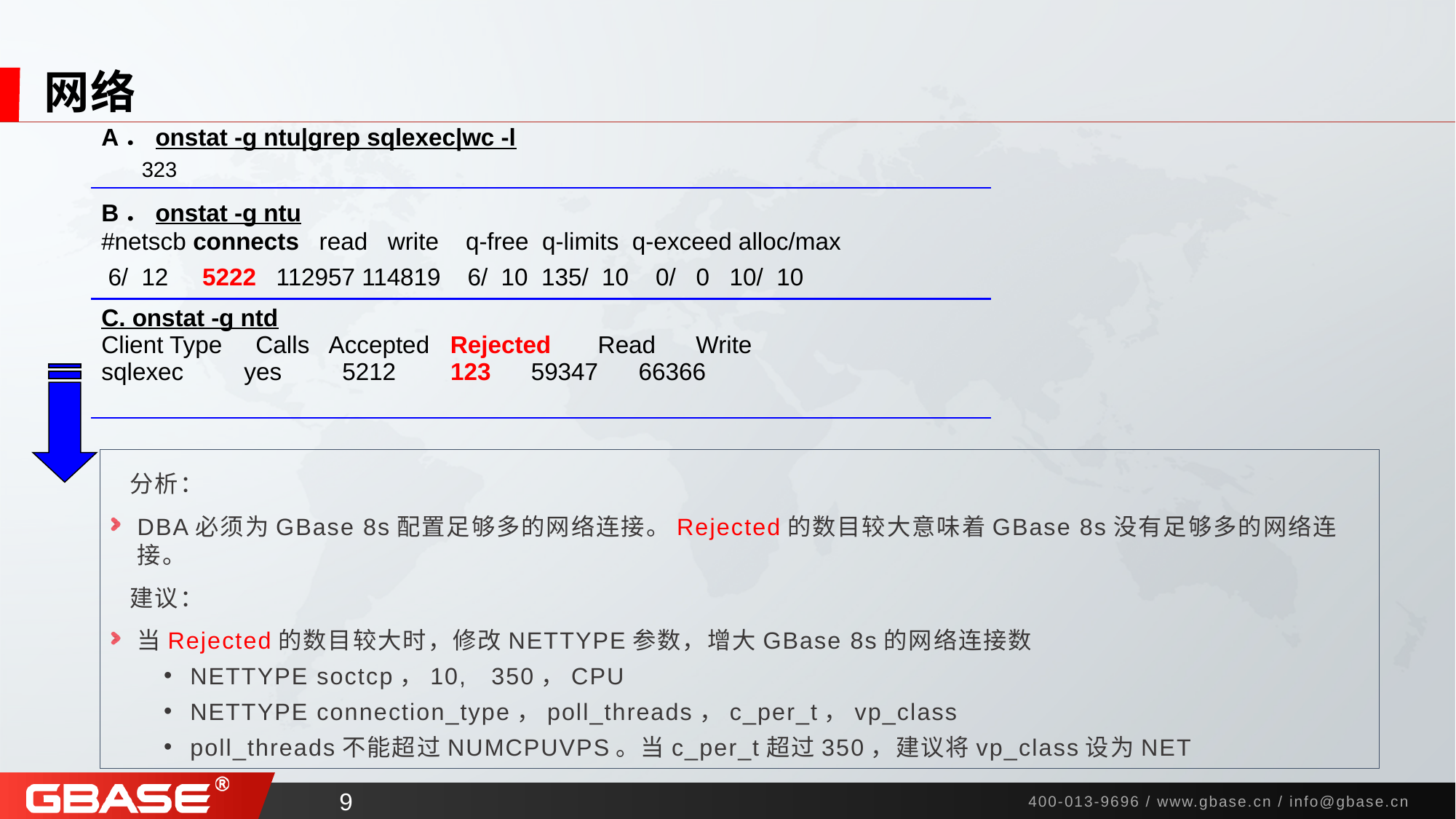

# 网络
| A．onstat -g ntu|grep sqlexec|wc -l 323 |
| --- |
| B．onstat -g ntu #netscb connects read write q-free q-limits q-exceed alloc/max 6/ 12 5222 112957 114819 6/ 10 135/ 10 0/ 0 10/ 10 |
| C. onstat -g ntd Client Type Calls Accepted Rejected Read Write sqlexec yes 5212 123 59347 66366 |

  分析：
DBA必须为GBase 8s配置足够多的网络连接。Rejected的数目较大意味着GBase 8s没有足够多的网络连接。
  建议：
当Rejected的数目较大时，修改NETTYPE参数，增大GBase 8s的网络连接数
NETTYPE soctcp，10,   350，CPU
NETTYPE connection_type，poll_threads，c_per_t，vp_class
poll_threads不能超过NUMCPUVPS。当c_per_t超过350，建议将vp_class设为NET